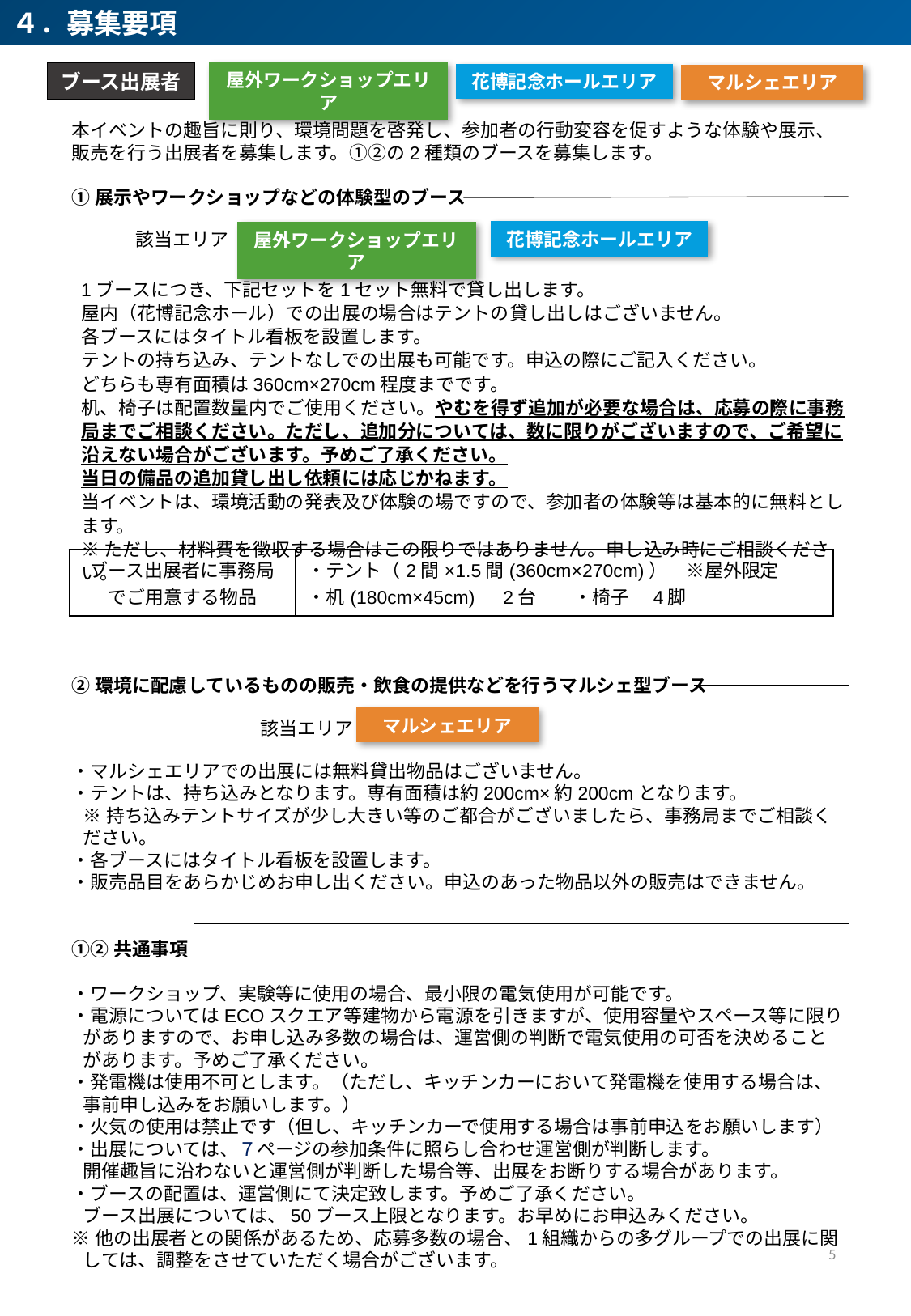

４．募集要項
ブース出展者
屋外ワークショップエリア
花博記念ホールエリア
マルシェエリア
本イベントの趣旨に則り、環境問題を啓発し、参加者の行動変容を促すような体験や展示、販売を行う出展者を募集します。①②の2種類のブースを募集します。

①展示やワークショップなどの体験型のブース

該当エリア
花博記念ホールエリア
屋外ワークショップエリア
1ブースにつき、下記セットを1セット無料で貸し出します。
屋内（花博記念ホール）での出展の場合はテントの貸し出しはございません。
各ブースにはタイトル看板を設置します。
テントの持ち込み、テントなしでの出展も可能です。申込の際にご記入ください。
どちらも専有面積は360cm×270cm程度までです。
机、椅子は配置数量内でご使用ください。やむを得ず追加が必要な場合は、応募の際に事務局までご相談ください。ただし、追加分については、数に限りがございますので、ご希望に沿えない場合がございます。予めご了承ください。
当日の備品の追加貸し出し依頼には応じかねます。
当イベントは、環境活動の発表及び体験の場ですので、参加者の体験等は基本的に無料とします。
※ただし、材料費を徴収する場合はこの限りではありません。申し込み時にご相談ください。
| ブース出展者に事務局でご用意する物品 | ・テント（2間×1.5間(360cm×270cm)）　※屋外限定 ・机(180cm×45cm)　2台　　・椅子　4脚 |
| --- | --- |
②環境に配慮しているものの販売・飲食の提供などを行うマルシェ型ブース
マルシェエリア
該当エリア
・マルシェエリアでの出展には無料貸出物品はございません。
・テントは、持ち込みとなります。専有面積は約200cm×約200cmとなります。
※持ち込みテントサイズが少し大きい等のご都合がございましたら、事務局までご相談ください。
・各ブースにはタイトル看板を設置します。
・販売品目をあらかじめお申し出ください。申込のあった物品以外の販売はできません。

①②共通事項

・ワークショップ、実験等に使用の場合、最小限の電気使用が可能です。
・電源についてはECOスクエア等建物から電源を引きますが、使用容量やスペース等に限りがありますので、お申し込み多数の場合は、運営側の判断で電気使用の可否を決めることがあります。予めご了承ください。
・発電機は使用不可とします。（ただし、キッチンカーにおいて発電機を使用する場合は、事前申し込みをお願いします。）
・火気の使用は禁止です（但し、キッチンカーで使用する場合は事前申込をお願いします）
・出展については、７ページの参加条件に照らし合わせ運営側が判断します。
開催趣旨に沿わないと運営側が判断した場合等、出展をお断りする場合があります。
・ブースの配置は、運営側にて決定致します。予めご了承ください。
ブース出展については、50ブース上限となります。お早めにお申込みください。
※他の出展者との関係があるため、応募多数の場合、1組織からの多グループでの出展に関しては、調整をさせていただく場合がございます。

5